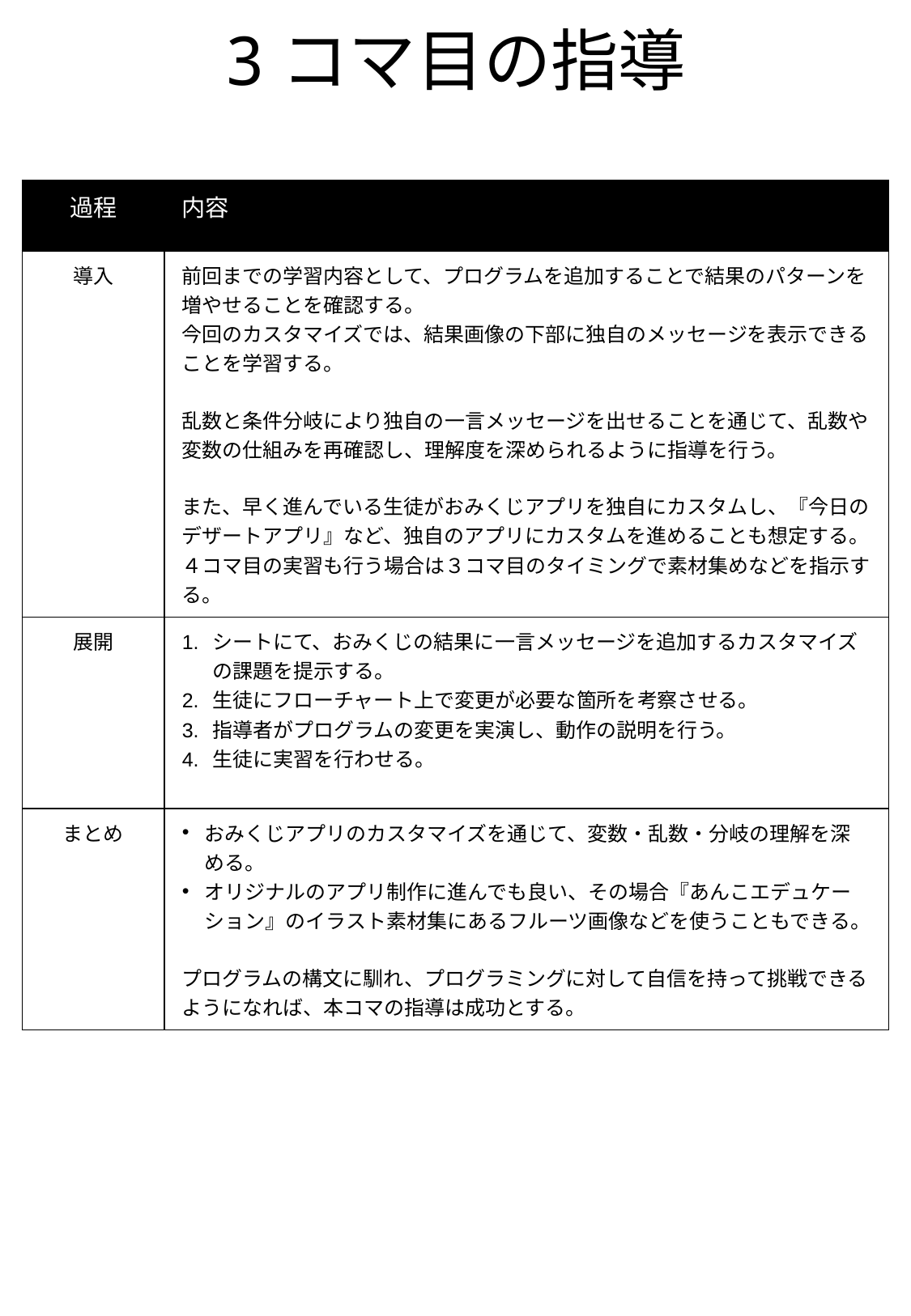

# 3コマ目の指導
| 過程 | 内容 |
| --- | --- |
| 導入 | 前回までの学習内容として、プログラムを追加することで結果のパターンを増やせることを確認する。 今回のカスタマイズでは、結果画像の下部に独自のメッセージを表示できることを学習する。 乱数と条件分岐により独自の一言メッセージを出せることを通じて、乱数や変数の仕組みを再確認し、理解度を深められるように指導を行う。 また、早く進んでいる生徒がおみくじアプリを独自にカスタムし、『今日のデザートアプリ』など、独自のアプリにカスタムを進めることも想定する。４コマ目の実習も行う場合は３コマ目のタイミングで素材集めなどを指示する。 |
| 展開 | シートにて、おみくじの結果に一言メッセージを追加するカスタマイズの課題を提示する。 生徒にフローチャート上で変更が必要な箇所を考察させる。 指導者がプログラムの変更を実演し、動作の説明を行う。 生徒に実習を行わせる。 |
| まとめ | おみくじアプリのカスタマイズを通じて、変数・乱数・分岐の理解を深める。 オリジナルのアプリ制作に進んでも良い、その場合『あんこエデュケーション』のイラスト素材集にあるフルーツ画像などを使うこともできる。 プログラムの構文に馴れ、プログラミングに対して自信を持って挑戦できるようになれば、本コマの指導は成功とする。 |